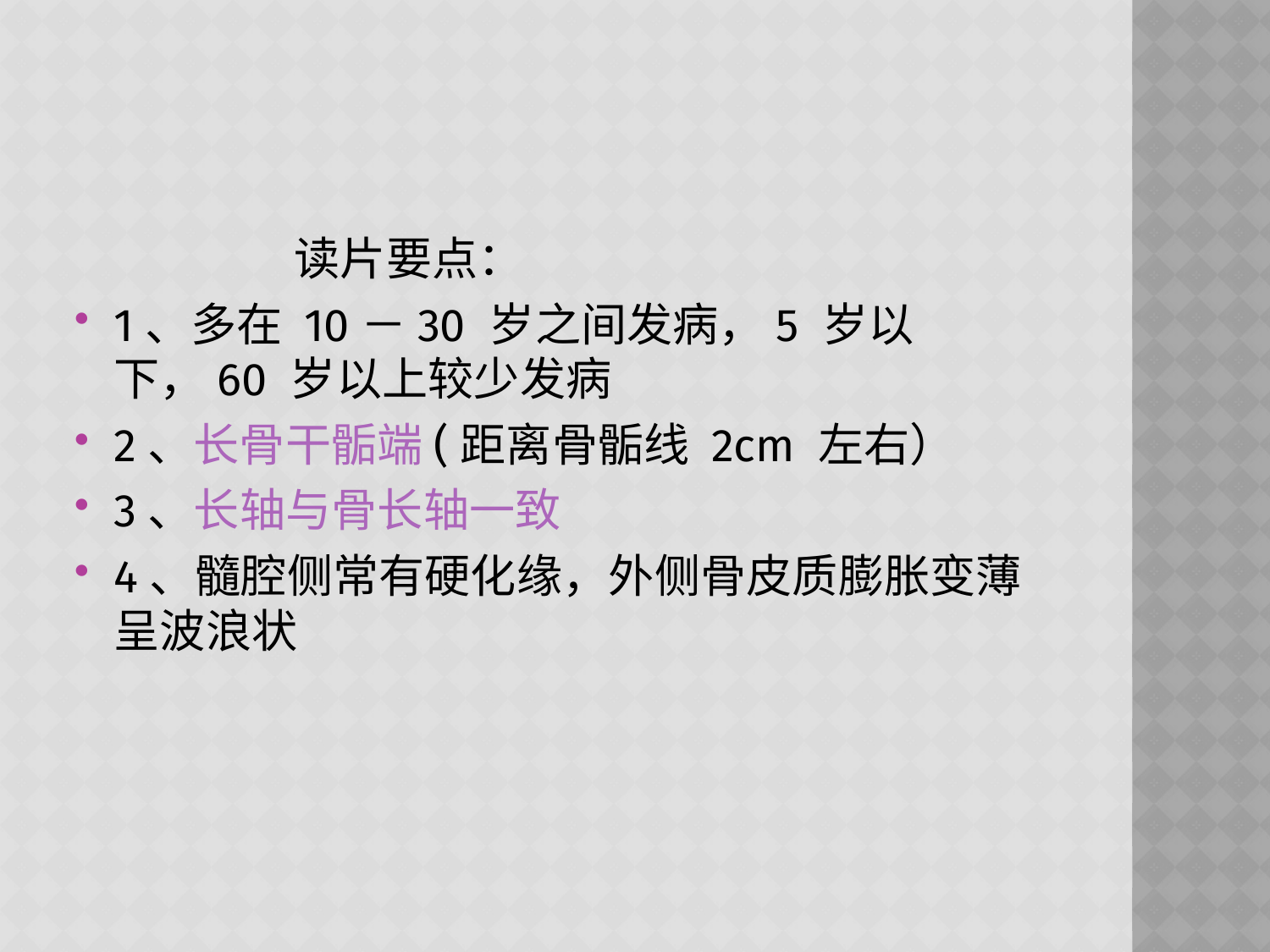

#
                    读片要点：
1、多在 10－30 岁之间发病，5 岁以下，60 岁以上较少发病
2、长骨干骺端(距离骨骺线 2cm 左右）
3、长轴与骨长轴一致
4、髓腔侧常有硬化缘，外侧骨皮质膨胀变薄呈波浪状